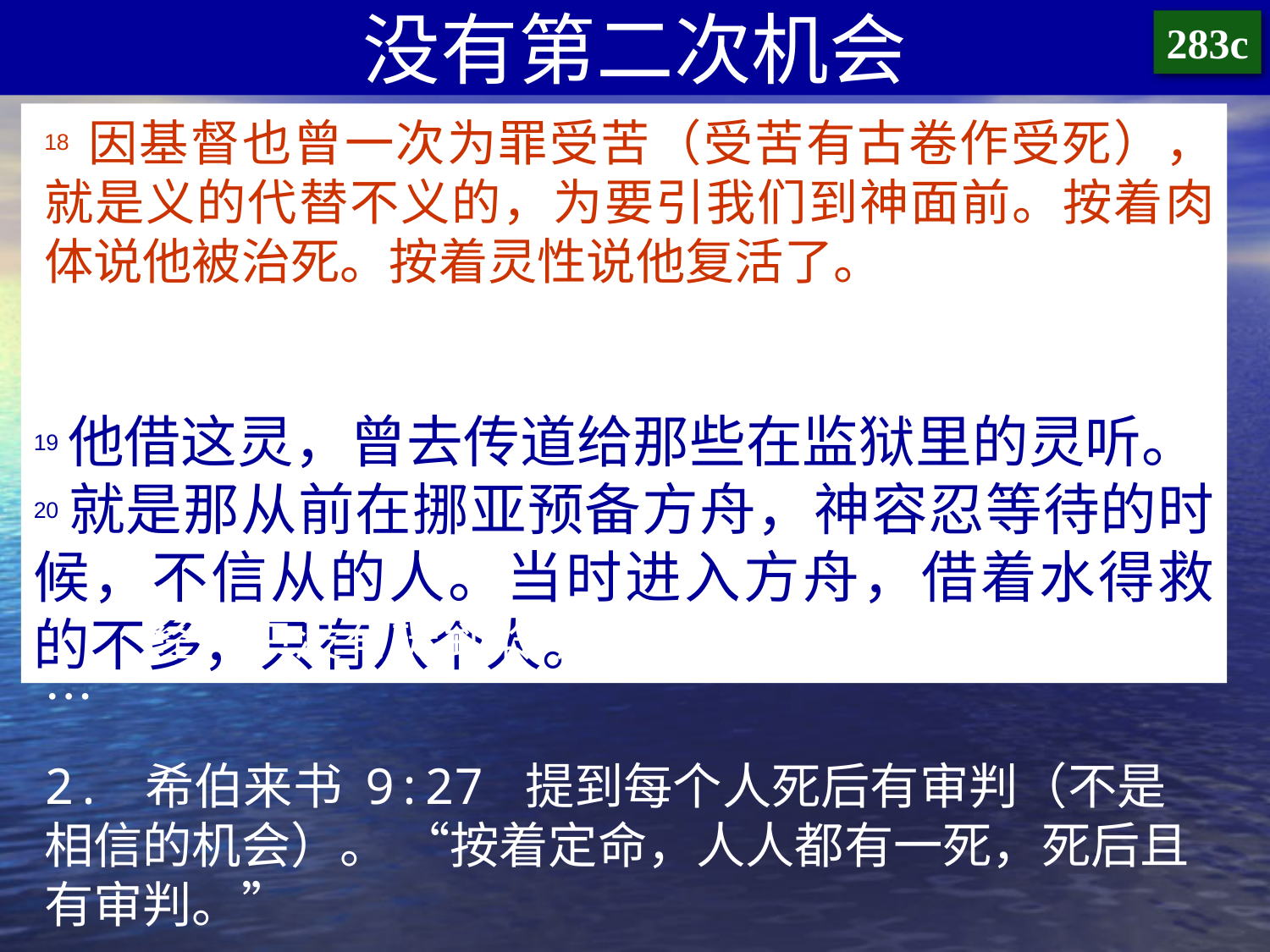

没有第二次机会
283c
彼前 3:18-20

19他借这灵，曾去传道给那些在监狱里的灵听。
20就是那从前在挪亚预备方舟，神容忍等待的时候，不信从的人。当时进入方舟，借着水得救的不多，只有八个人。
18 因基督也曾一次为罪受苦（受苦有古卷作受死），就是义的代替不义的，为要引我们到神面前。按着肉体说他被治死。按着灵性说他复活了。
1. 经文中没有提到聆听信息者有第二次相信的机会…
2. 希伯来书 9:27 提到每个人死后有审判（不是相信的机会）。 “按着定命，人人都有一死，死后且有审判。”